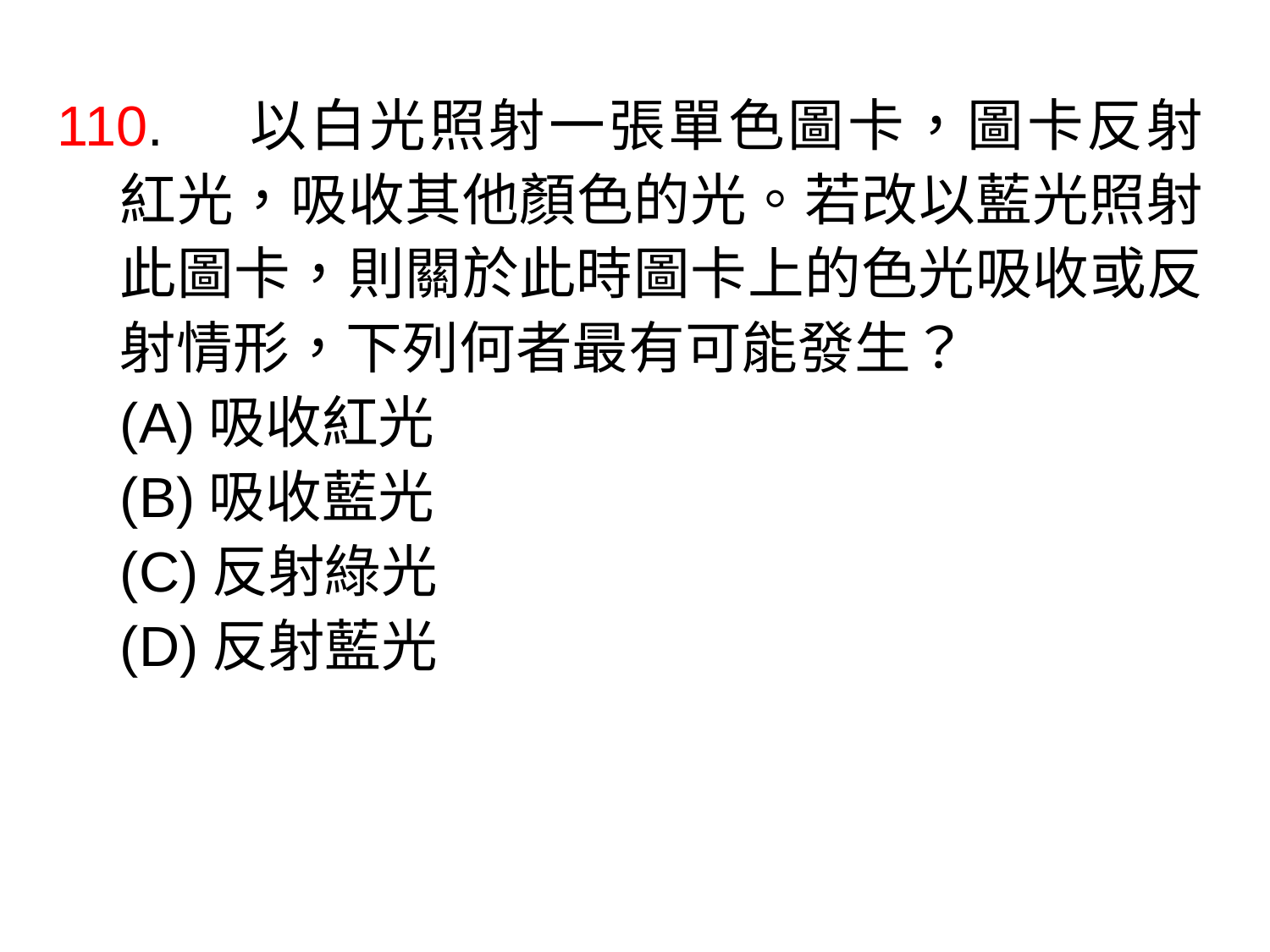

110.	以白光照射一張單色圖卡，圖卡反射紅光，吸收其他顏色的光。若改以藍光照射此圖卡，則關於此時圖卡上的色光吸收或反射情形，下列何者最有可能發生？
	(A)吸收紅光
	(B)吸收藍光
	(C)反射綠光
	(D)反射藍光